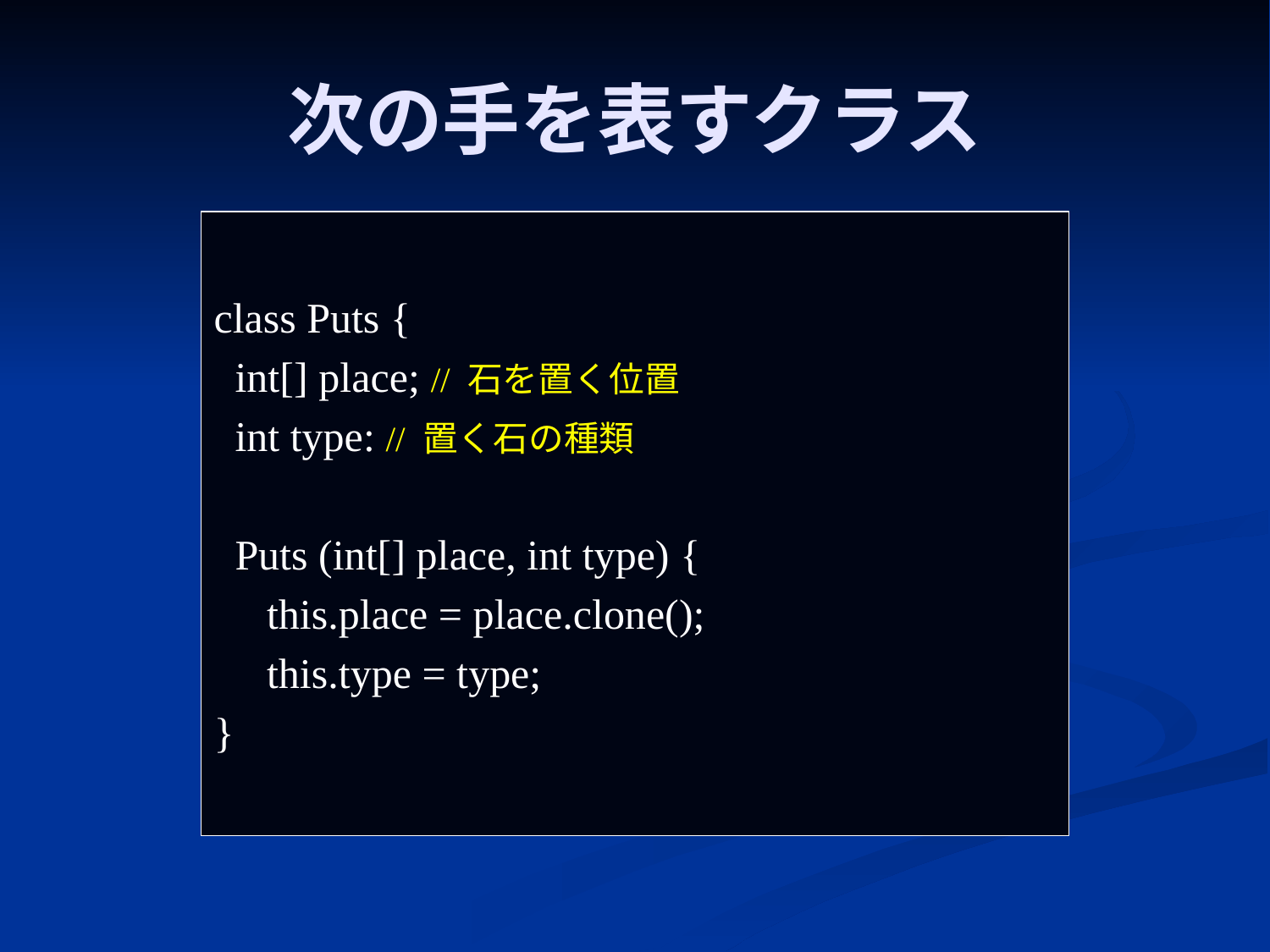

# 次の手を表すクラス
class Puts {
  int[] place; // 石を置く位置
  int type: // 置く石の種類

  Puts (int[] place, int type) {
     this.place = place.clone();
     this.type = type;
}